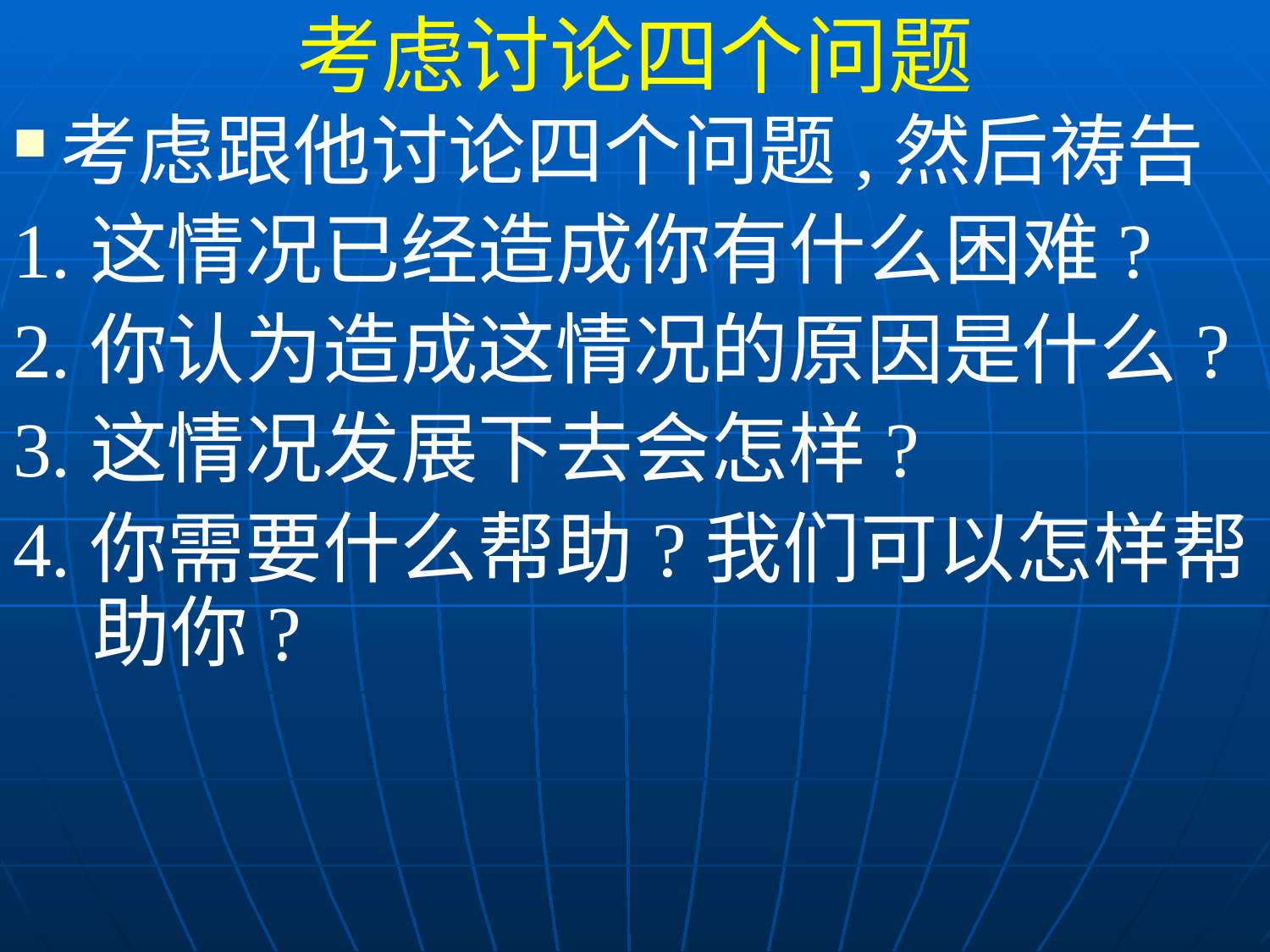

考虑讨论四个问题
考虑跟他讨论四个问题,然后祷告
1.这情况已经造成你有什么困难?
2.你认为造成这情况的原因是什么?
3.这情况发展下去会怎样?
4.你需要什么帮助?我们可以怎样帮助你?